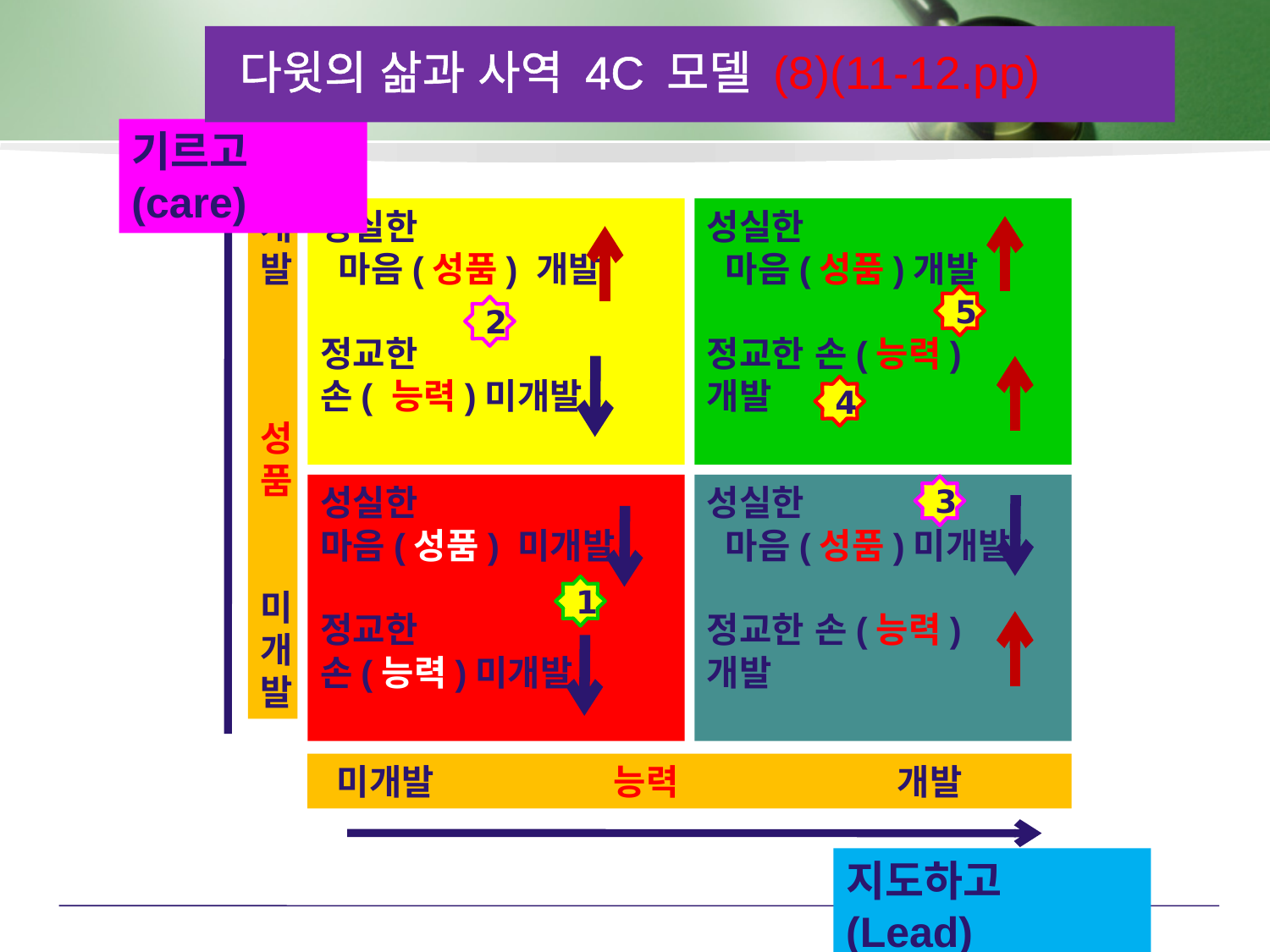

다윗의 삶과 사역 4C 모델 (8)(11-12.pp)
기르고(care)
개발

성품

미개발
성실한
 마음(성품) 개발

정교한
손( 능력)미개발

성실한
 마음(성품)개발

정교한 손(능력)
개발

5
2
4
성실한
마음(성품) 미개발

정교한
손(능력)미개발

성실한
 마음(성품)미개발

정교한 손(능력)
개발

3
1
 미개발                  능력                      개발
지도하고(Lead)